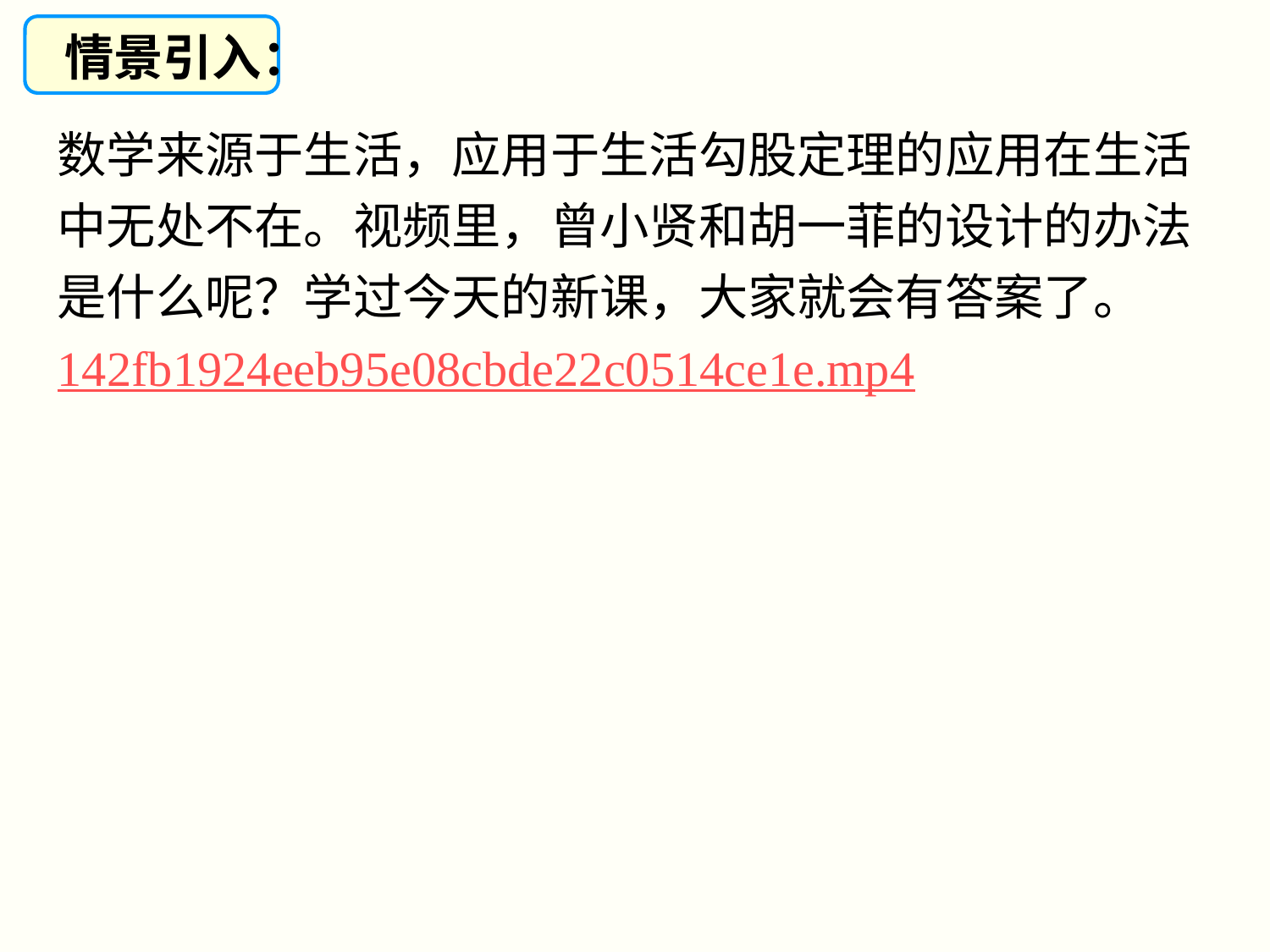

情景引入：
数学来源于生活，应用于生活勾股定理的应用在生活中无处不在。视频里，曾小贤和胡一菲的设计的办法是什么呢？学过今天的新课，大家就会有答案了。
142fb1924eeb95e08cbde22c0514ce1e.mp4